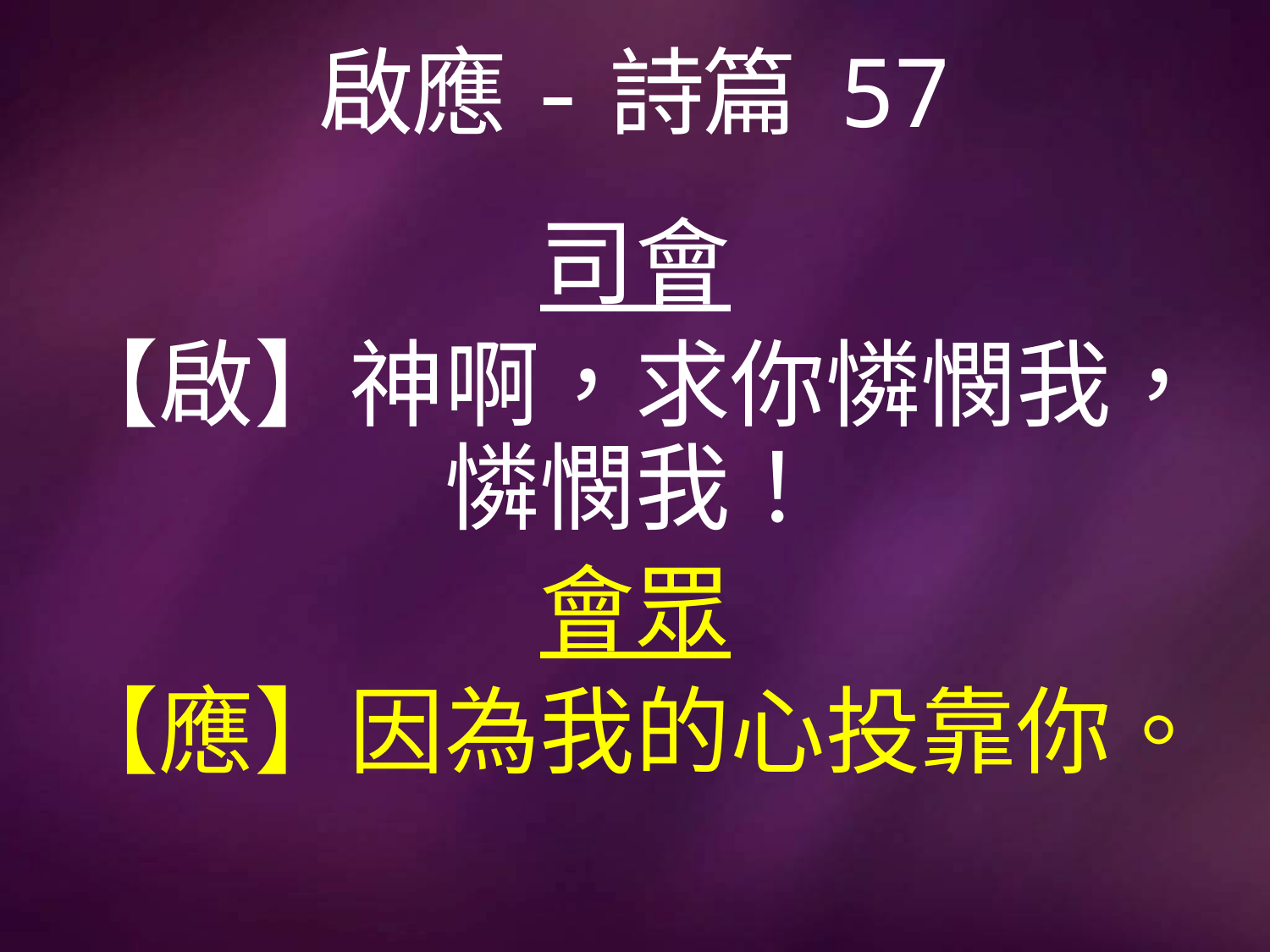

# 啟應-詩篇 57
司會
【啟】神啊，求你憐憫我，憐憫我！
會眾
【應】因為我的心投靠你。